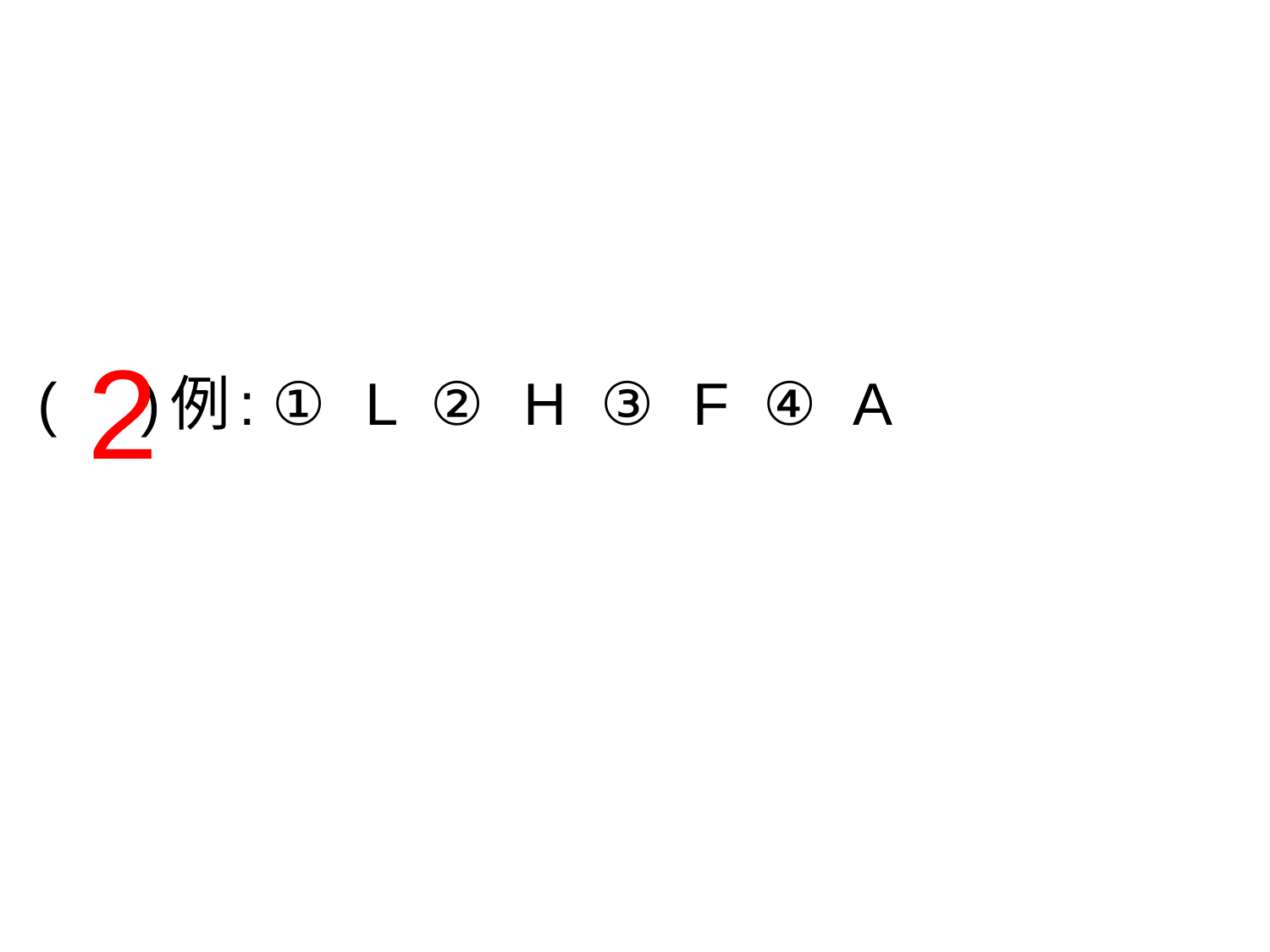

# (     )例: ①  L  ②  H  ③  F  ④  A
2